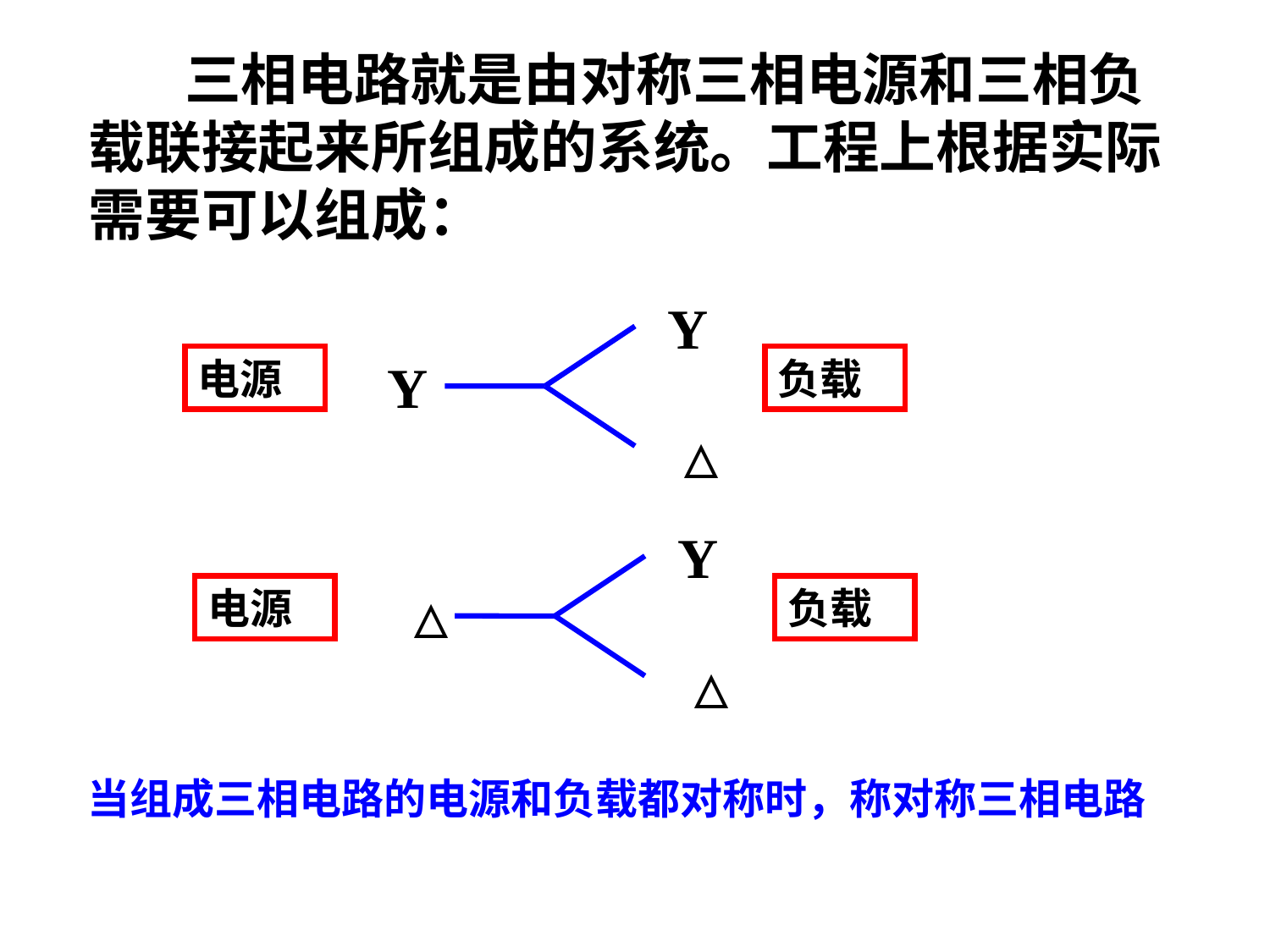

三相电路就是由对称三相电源和三相负载联接起来所组成的系统。工程上根据实际需要可以组成：
Y

电源
Y
负载

△
Y

电源
△
负载

△
当组成三相电路的电源和负载都对称时，称对称三相电路